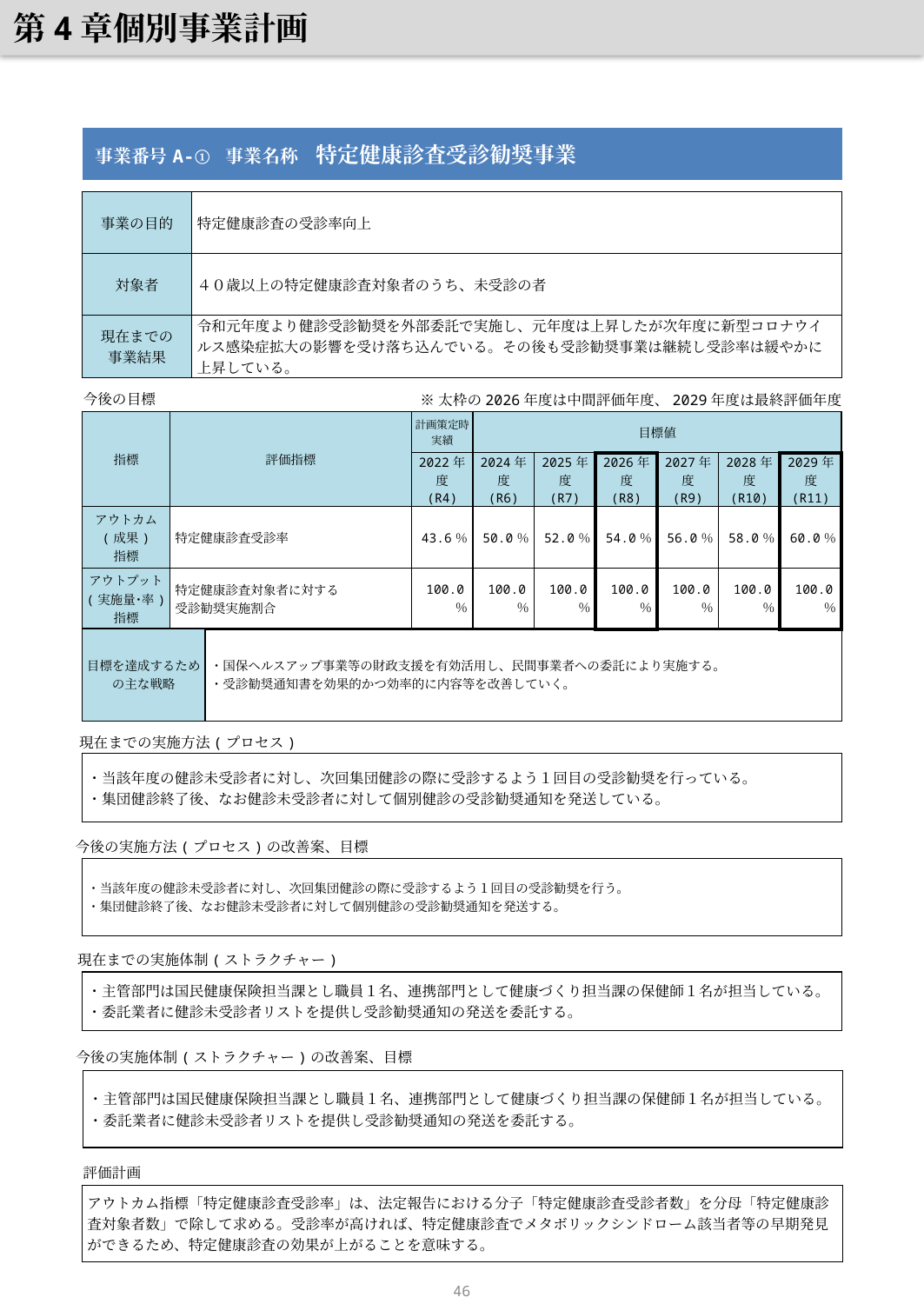

第4章個別事業計画
| 事業番号A-① 事業名称　特定健康診査受診勧奨事業 |
| --- |
| 事業の目的 | 特定健康診査の受診率向上 |
| --- | --- |
| 対象者 | ４０歳以上の特定健康診査対象者のうち、未受診の者 |
| 現在までの 事業結果 | 令和元年度より健診受診勧奨を外部委託で実施し、元年度は上昇したが次年度に新型コロナウイルス感染症拡大の影響を受け落ち込んでいる。その後も受診勧奨事業は継続し受診率は緩やかに上昇している。 |
今後の目標
※太枠の2026年度は中間評価年度、2029年度は最終評価年度
| 指標 | 評価指標 | 計画策定時 実績 | 目標値 |  |  |  |  |  |
| --- | --- | --- | --- | --- | --- | --- | --- | --- |
|  |  | 2022年度 (R4) | 2024年度 (R6) | 2025年度 (R7) | 2026年度 (R8) | 2027年度 (R9) | 2028年度 (R10) | 2029年度 (R11) |
| アウトカム (成果) 指標 | 特定健康診査受診率 | 43.6％ | 50.0％ | 52.0％ | 54.0％ | 56.0％ | 58.0％ | 60.0％ |
| アウトプット (実施量･率) 指標 | 特定健康診査対象者に対する 受診勧奨実施割合 | 100.0％ | 100.0％ | 100.0％ | 100.0％ | 100.0％ | 100.0％ | 100.0％ |
| 目標を達成するため の主な戦略 | ・国保ヘルスアップ事業等の財政支援を有効活用し、民間事業者への委託により実施する。 ・受診勧奨通知書を効果的かつ効率的に内容等を改善していく。 |
| --- | --- |
現在までの実施方法(プロセス)
| ・当該年度の健診未受診者に対し、次回集団健診の際に受診するよう１回目の受診勧奨を行っている。 ・集団健診終了後、なお健診未受診者に対して個別健診の受診勧奨通知を発送している。 |
| --- |
今後の実施方法(プロセス)の改善案、目標
| ・当該年度の健診未受診者に対し、次回集団健診の際に受診するよう１回目の受診勧奨を行う。 ・集団健診終了後、なお健診未受診者に対して個別健診の受診勧奨通知を発送する。 |
| --- |
現在までの実施体制(ストラクチャー)
| ・主管部門は国民健康保険担当課とし職員１名、連携部門として健康づくり担当課の保健師１名が担当している。 ・委託業者に健診未受診者リストを提供し受診勧奨通知の発送を委託する。 |
| --- |
今後の実施体制(ストラクチャー)の改善案、目標
| ・主管部門は国民健康保険担当課とし職員１名、連携部門として健康づくり担当課の保健師１名が担当している。 ・委託業者に健診未受診者リストを提供し受診勧奨通知の発送を委託する。 |
| --- |
評価計画
| アウトカム指標「特定健康診査受診率」は、法定報告における分子「特定健康診査受診者数」を分母「特定健康診査対象者数」で除して求める。受診率が高ければ、特定健康診査でメタボリックシンドローム該当者等の早期発見ができるため、特定健康診査の効果が上がることを意味する。 |
| --- |
46